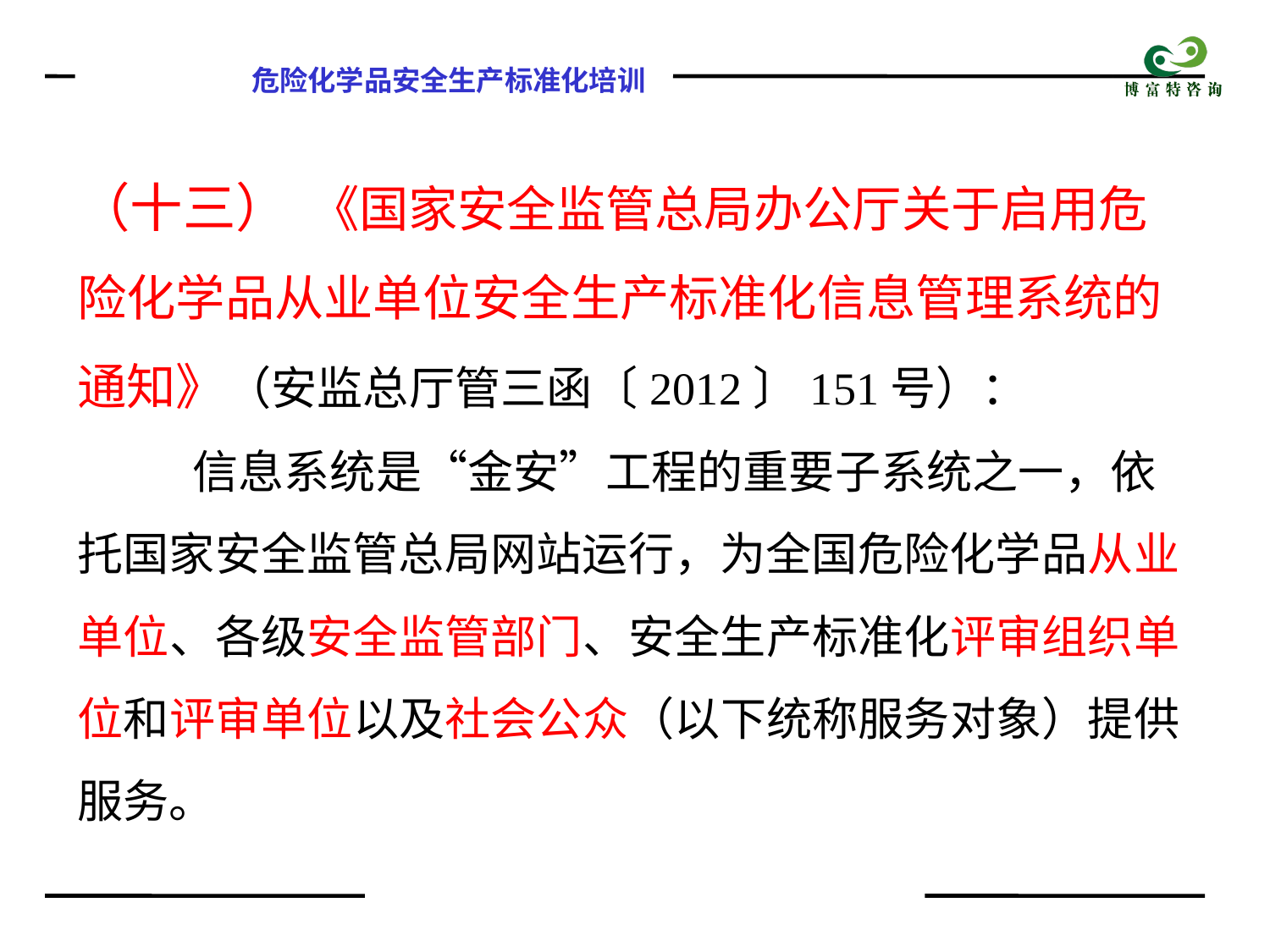

（十三）  《国家安全监管总局办公厅关于启用危险化学品从业单位安全生产标准化信息管理系统的通知》（安监总厅管三函〔2012〕151号）：
          信息系统是“金安”工程的重要子系统之一，依托国家安全监管总局网站运行，为全国危险化学品从业单位、各级安全监管部门、安全生产标准化评审组织单位和评审单位以及社会公众（以下统称服务对象）提供服务。